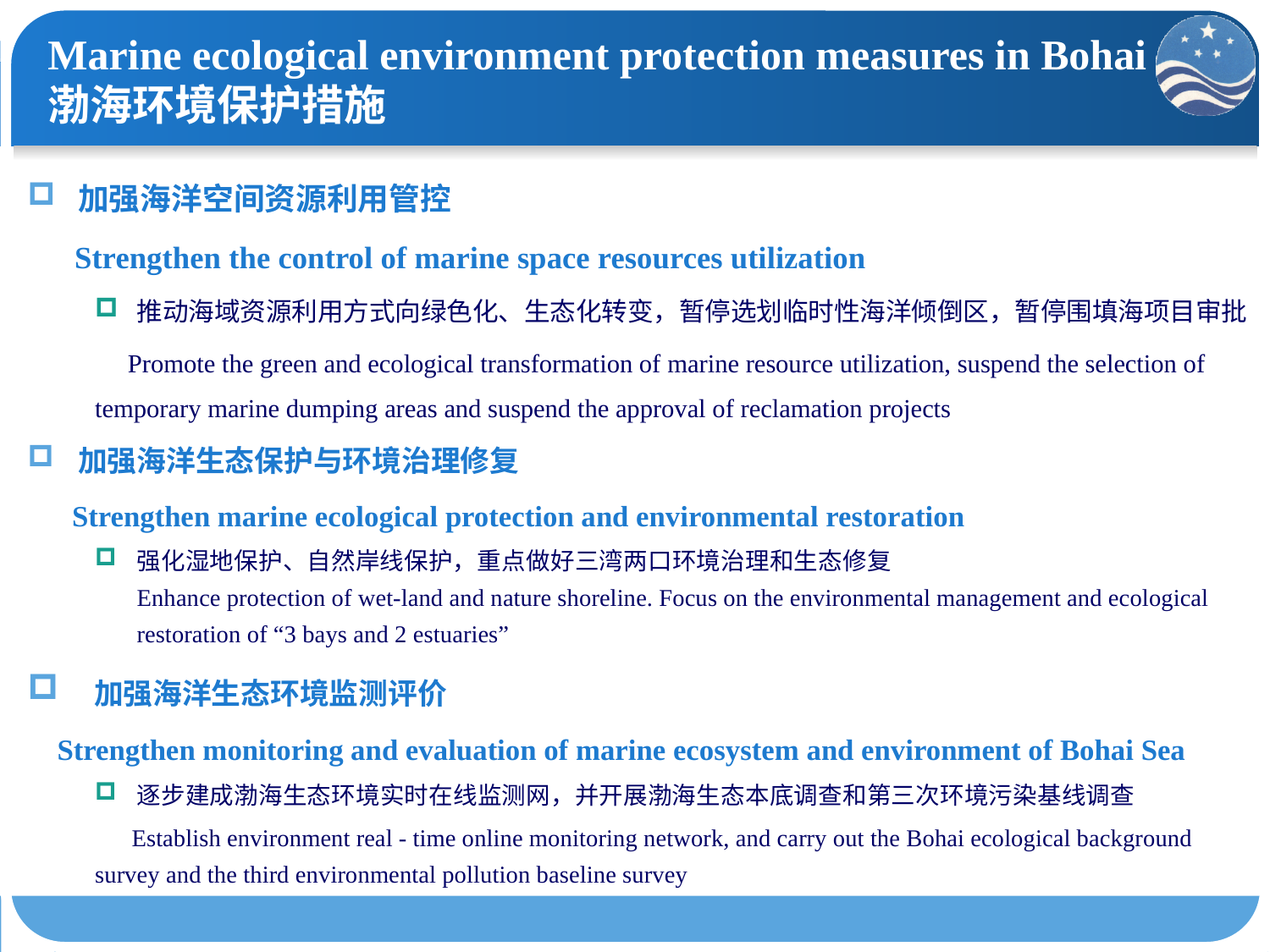

# Marine ecological environment protection measures in Bohai 渤海环境保护措施
加强海洋空间资源利用管控
      Strengthen the control of marine space resources utilization
推动海域资源利用方式向绿色化、生态化转变，暂停选划临时性海洋倾倒区，暂停围填海项目审批
     Promote the green and ecological transformation of marine resource utilization, suspend the selection of temporary marine dumping areas and suspend the approval of reclamation projects
加强海洋生态保护与环境治理修复
      Strengthen marine ecological protection and environmental restoration
强化湿地保护、自然岸线保护，重点做好三湾两口环境治理和生态修复
Enhance protection of wet-land and nature shoreline. Focus on the environmental management and ecological restoration of “3 bays and 2 estuaries”
 加强海洋生态环境监测评价
    Strengthen monitoring and evaluation of marine ecosystem and environment of Bohai Sea
逐步建成渤海生态环境实时在线监测网，并开展渤海生态本底调查和第三次环境污染基线调查
      Establish environment real - time online monitoring network, and carry out the Bohai ecological background survey and the third environmental pollution baseline survey